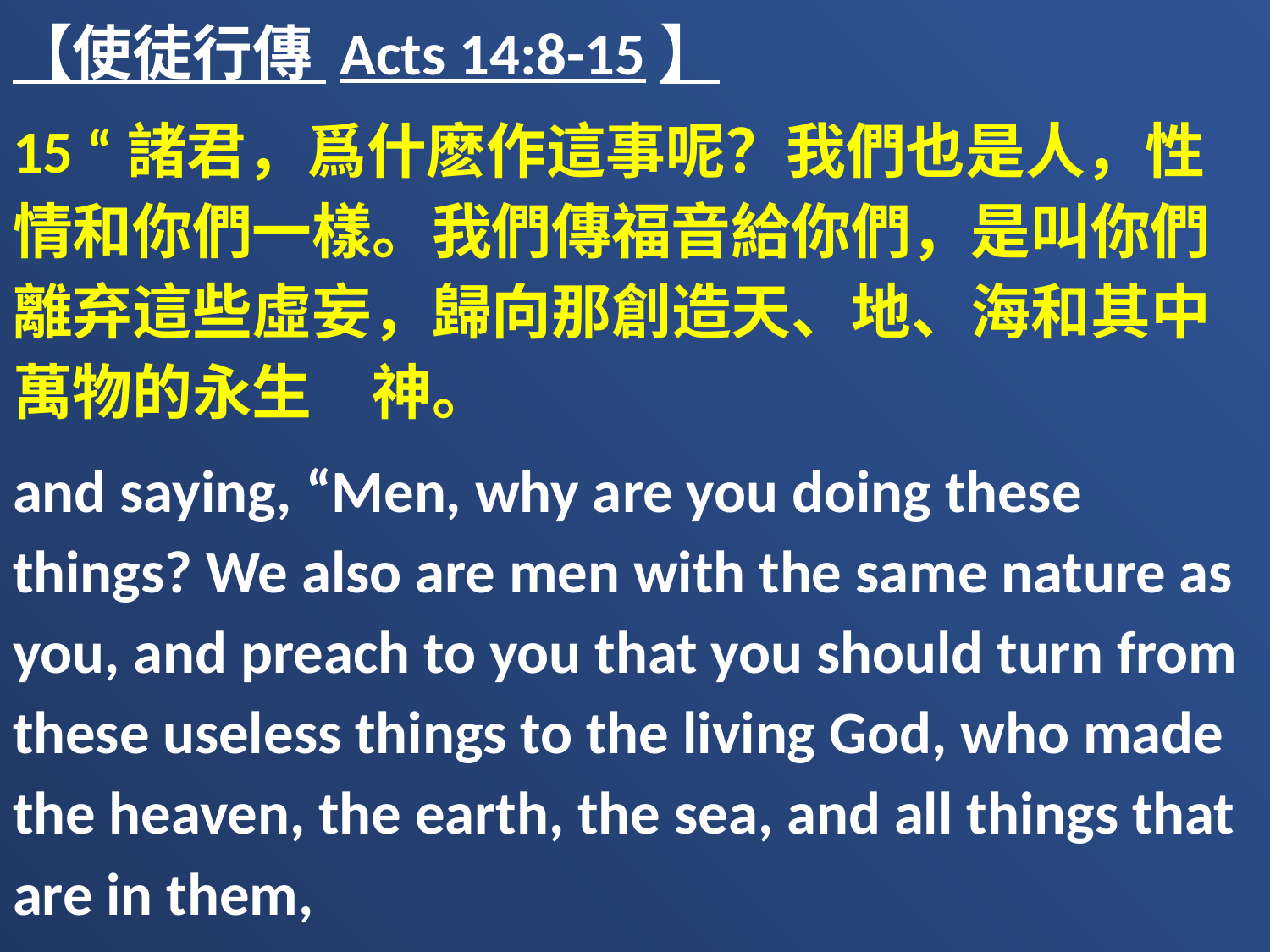

【使徒行傳 Acts 14:8-15】
15 “諸君，爲什麽作這事呢？我們也是人，性情和你們一樣。我們傳福音給你們，是叫你們離弃這些虛妄，歸向那創造天、地、海和其中萬物的永生　神。
and saying, “Men, why are you doing these things? We also are men with the same nature as you, and preach to you that you should turn from these useless things to the living God, who made the heaven, the earth, the sea, and all things that are in them,